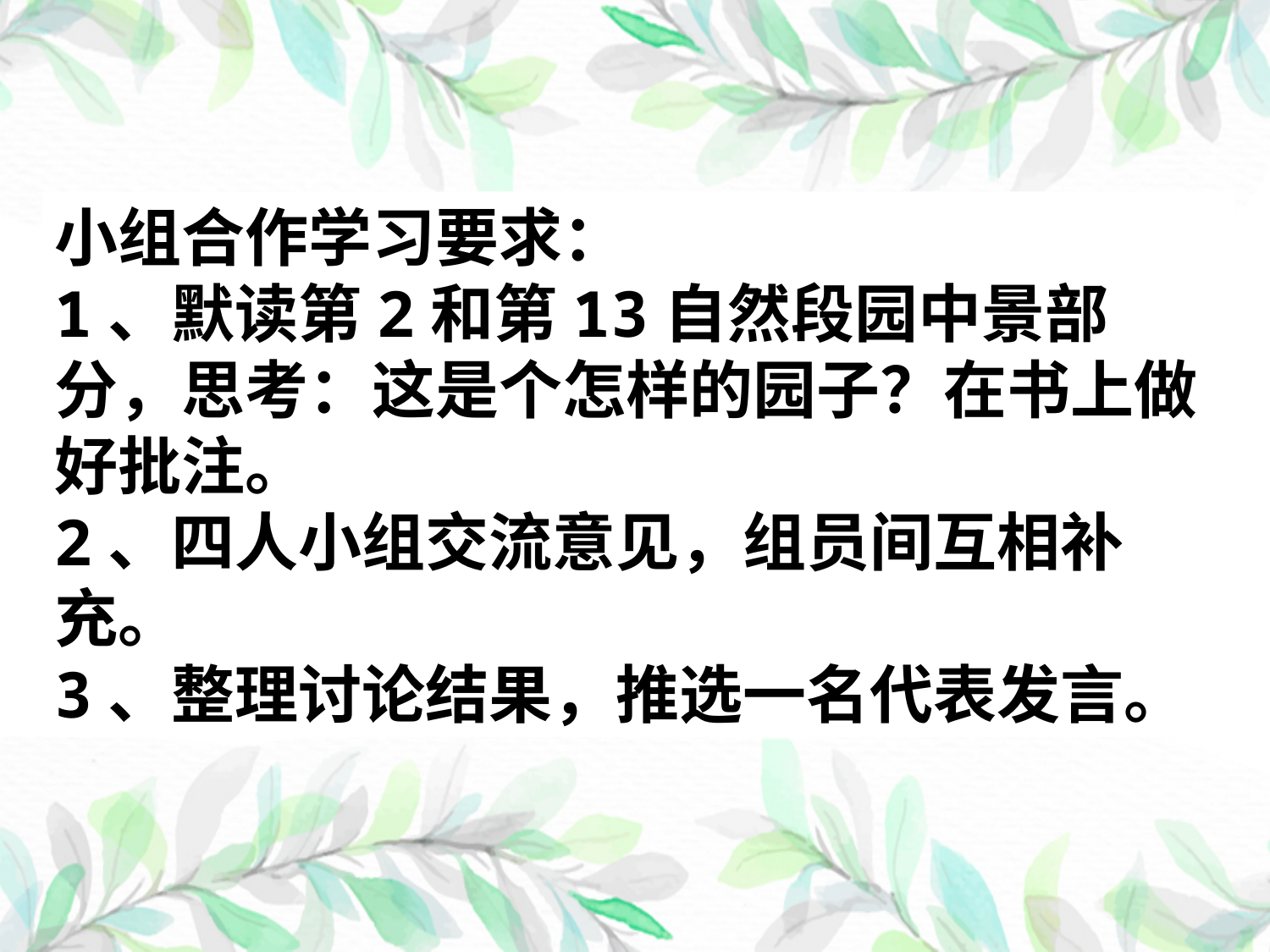

#
小组合作学习要求：
1、默读第2和第13自然段园中景部分，思考：这是个怎样的园子？在书上做好批注。
2、四人小组交流意见，组员间互相补充。
3、整理讨论结果，推选一名代表发言。